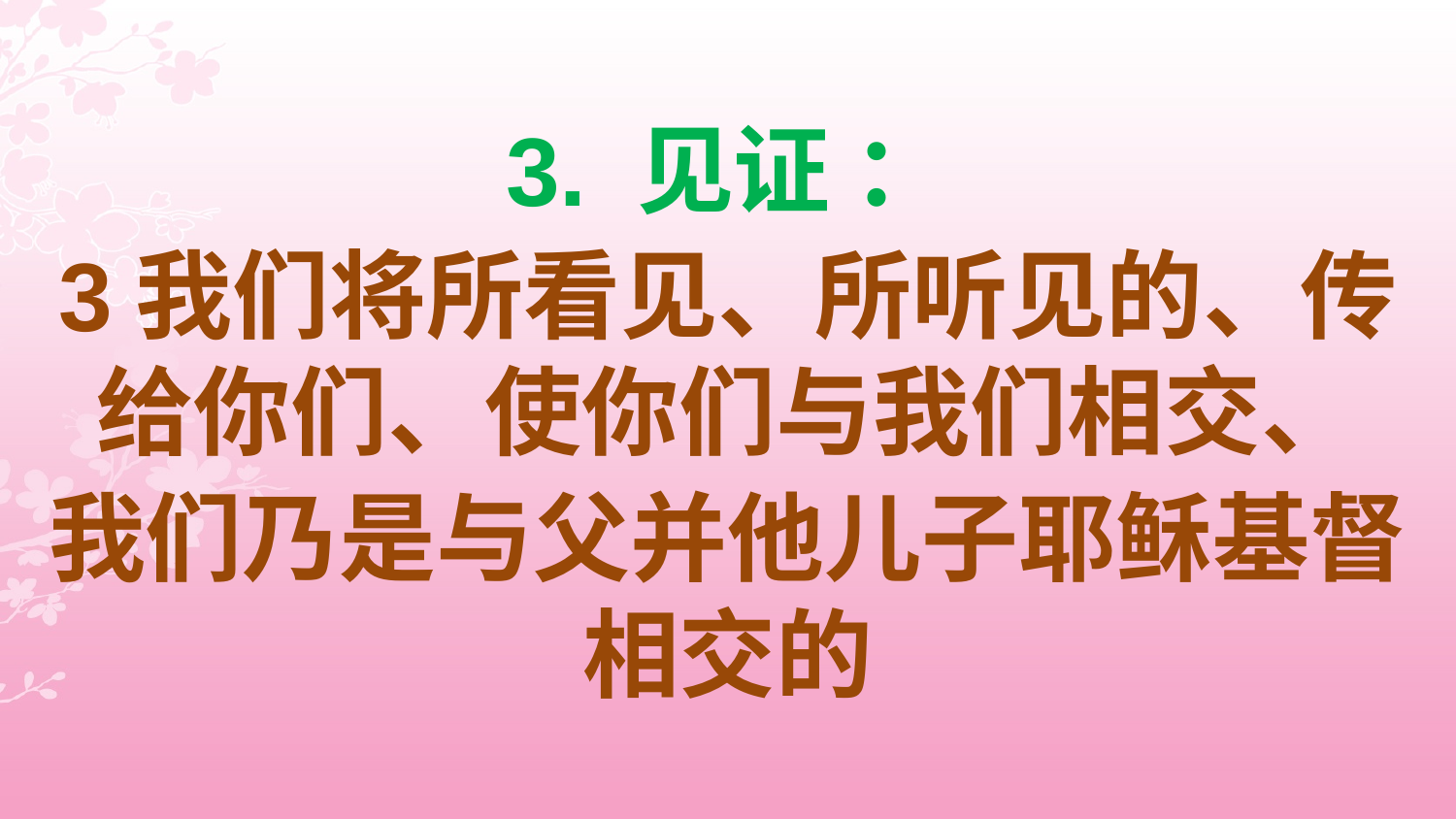

3. 见证 ：
3我们将所看见、所听见的、传给你们、使你们与我们相交、
我们乃是与父并他儿子耶稣基督相交的